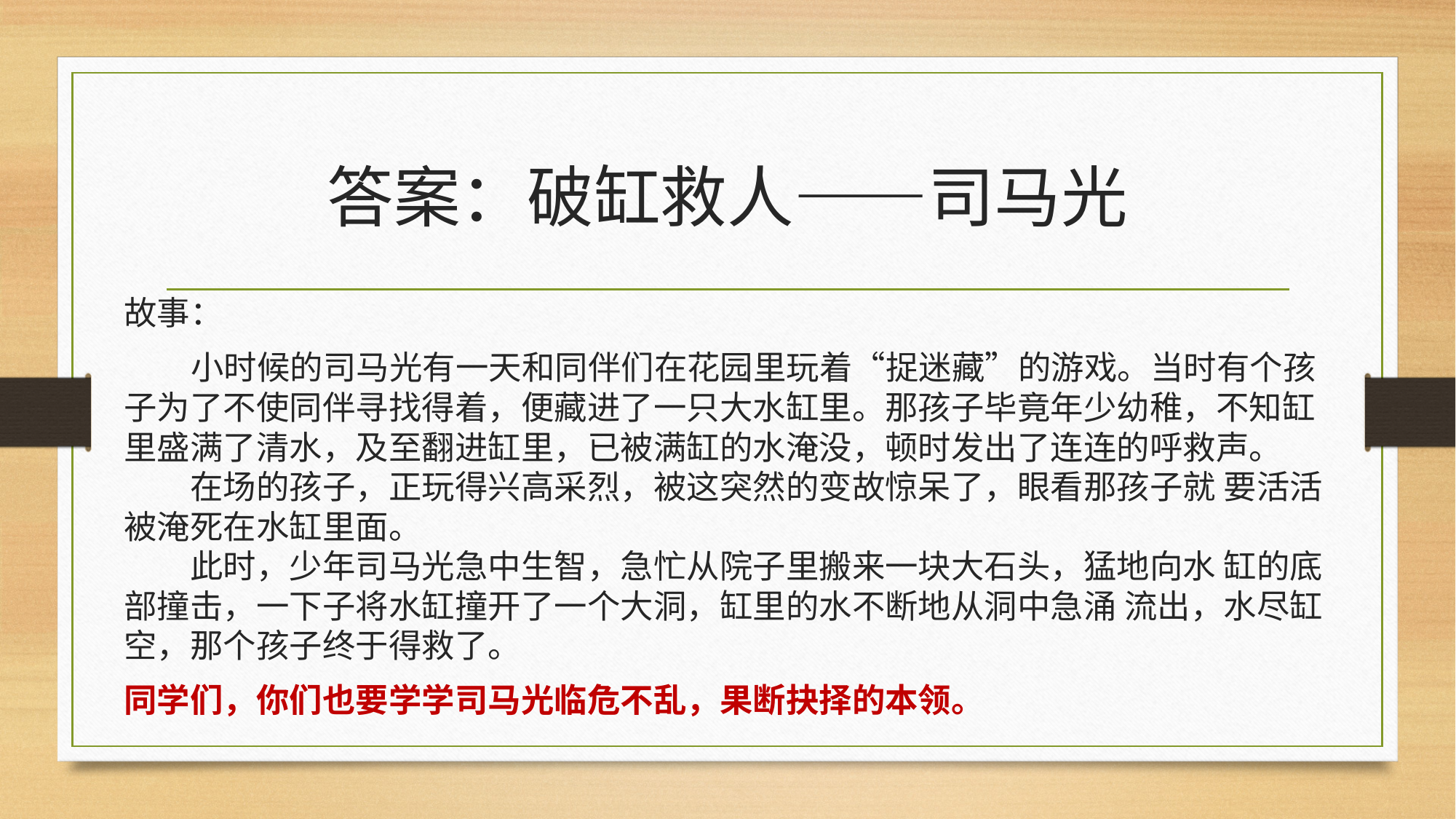

# 答案：破缸救人——司马光
故事：
        小时候的司马光有一天和同伴们在花园里玩着“捉迷藏”的游戏。当时有个孩子为了不使同伴寻找得着，便藏进了一只大水缸里。那孩子毕竟年少幼稚，不知缸里盛满了清水，及至翻进缸里，已被满缸的水淹没，顿时发出了连连的呼救声。
　　在场的孩子，正玩得兴高采烈，被这突然的变故惊呆了，眼看那孩子就 要活活被淹死在水缸里面。
　　此时，少年司马光急中生智，急忙从院子里搬来一块大石头，猛地向水 缸的底部撞击，一下子将水缸撞开了一个大洞，缸里的水不断地从洞中急涌 流出，水尽缸空，那个孩子终于得救了。
同学们，你们也要学学司马光临危不乱，果断抉择的本领。